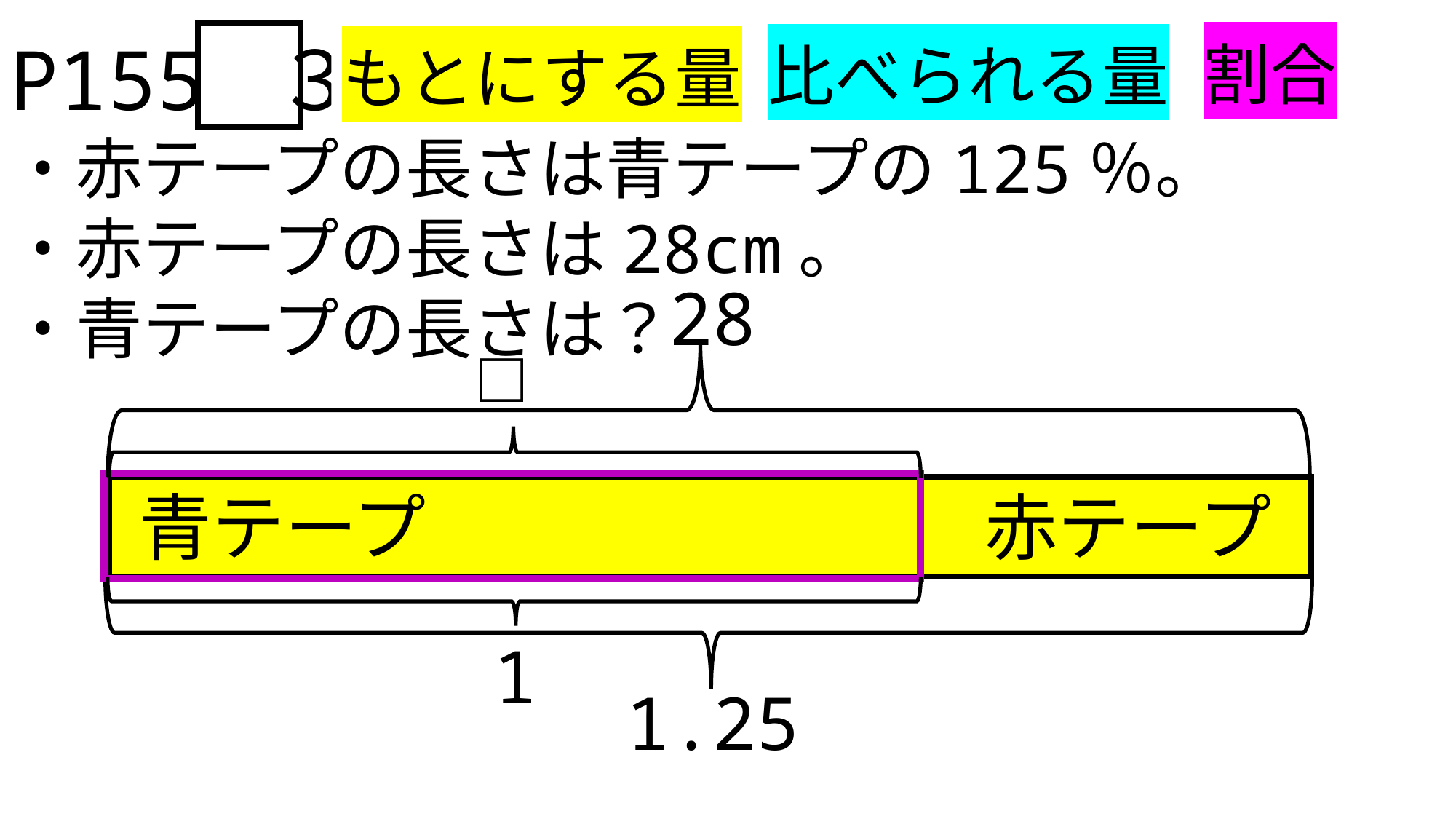

P155 ３
・赤テープの長さは青テープの125％。
・赤テープの長さは28cm。
・青テープの長さは？

割合

比べられる量
もとにする量

28
□

青テープ
赤テープ

1
1.25